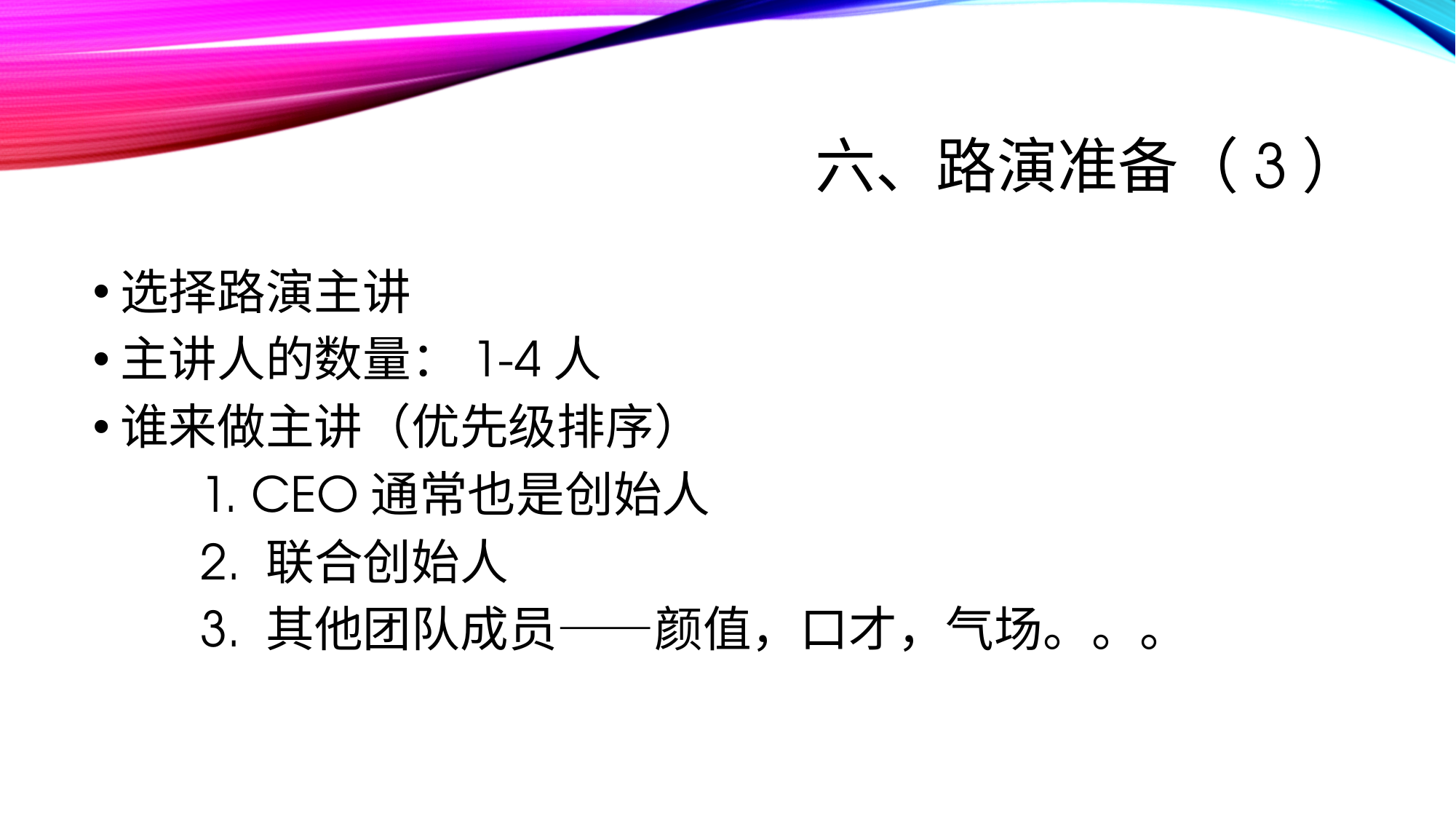

# 六、路演准备（3）
选择路演主讲
主讲人的数量：1-4人
谁来做主讲（优先级排序）
        1. CEO通常也是创始人
        2. 联合创始人
        3. 其他团队成员——颜值，口才，气场。。。